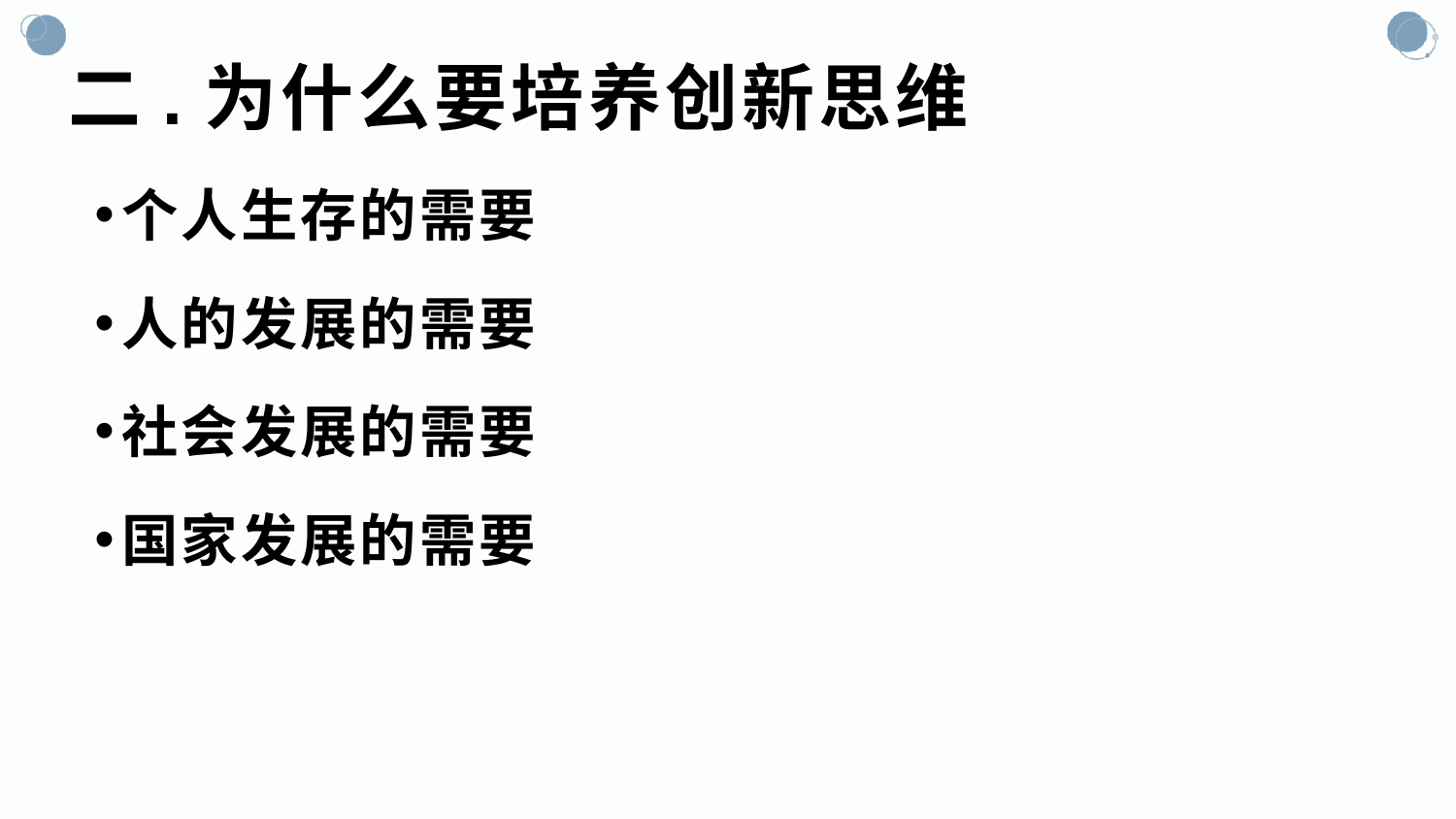

# 二.为什么要培养创新思维
个人生存的需要
人的发展的需要
社会发展的需要
国家发展的需要